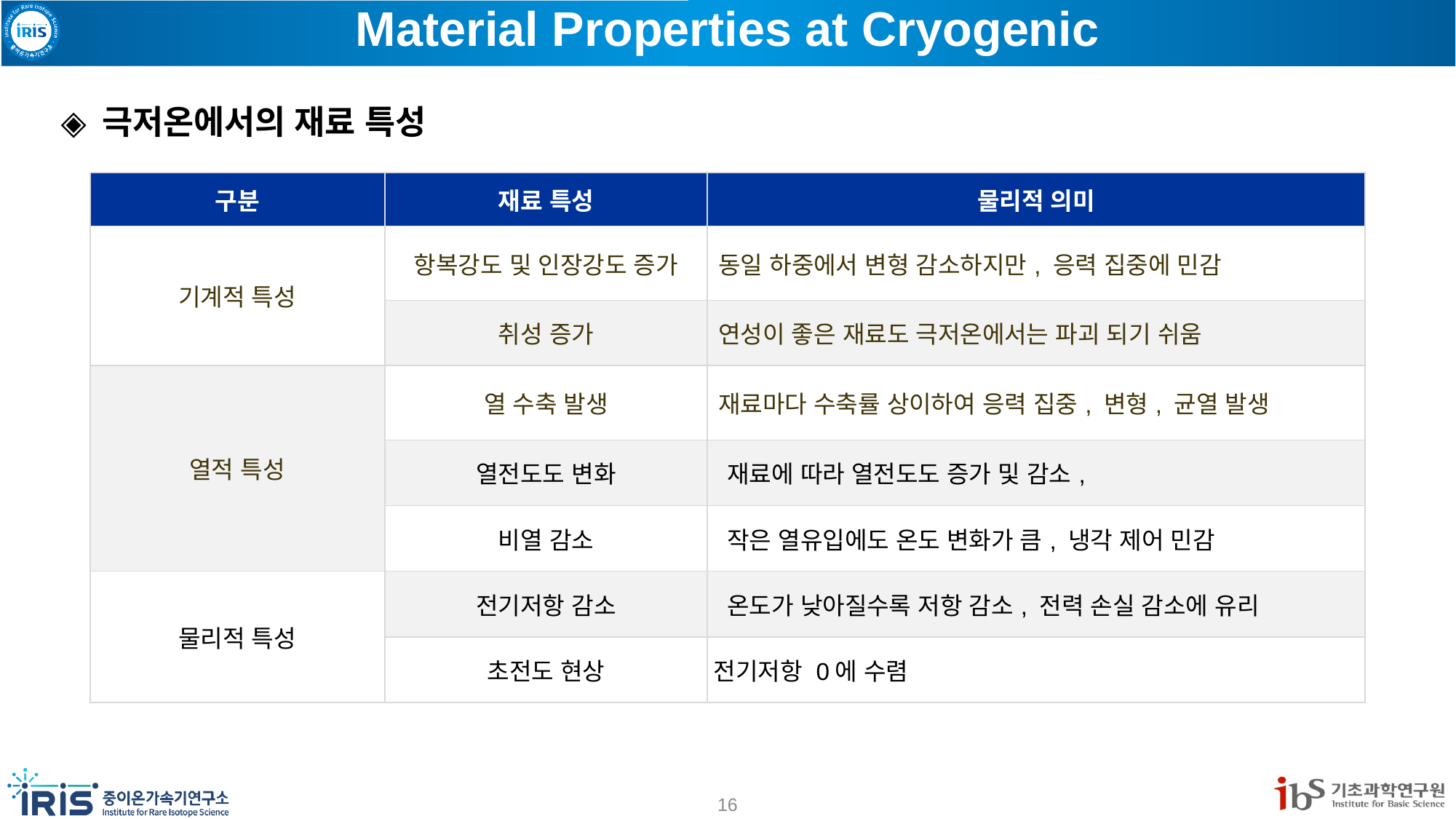

# Material Properties at Cryogenic
◈ 극저온에서의 재료 특성
| 구분 | 재료 특성 | 물리적 의미 |
| --- | --- | --- |
| 기계적 특성 | 항복강도 및 인장강도 증가 | 동일 하중에서 변형 감소하지만, 응력 집중에 민감 |
|  | 취성 증가 | 연성이 좋은 재료도 극저온에서는 파괴 되기 쉬움 |
| 열적 특성 | 열 수축 발생 | 재료마다 수축률 상이하여 응력 집중, 변형, 균열 발생 |
|  | 열전도도 변화 | 재료에 따라 열전도도 증가 및 감소, |
|  | 비열 감소 | 작은 열유입에도 온도 변화가 큼, 냉각 제어 민감 |
| 물리적 특성 | 전기저항 감소 | 온도가 낮아질수록 저항 감소, 전력 손실 감소에 유리 |
|  | 초전도 현상 | 전기저항 0에 수렴 |
16